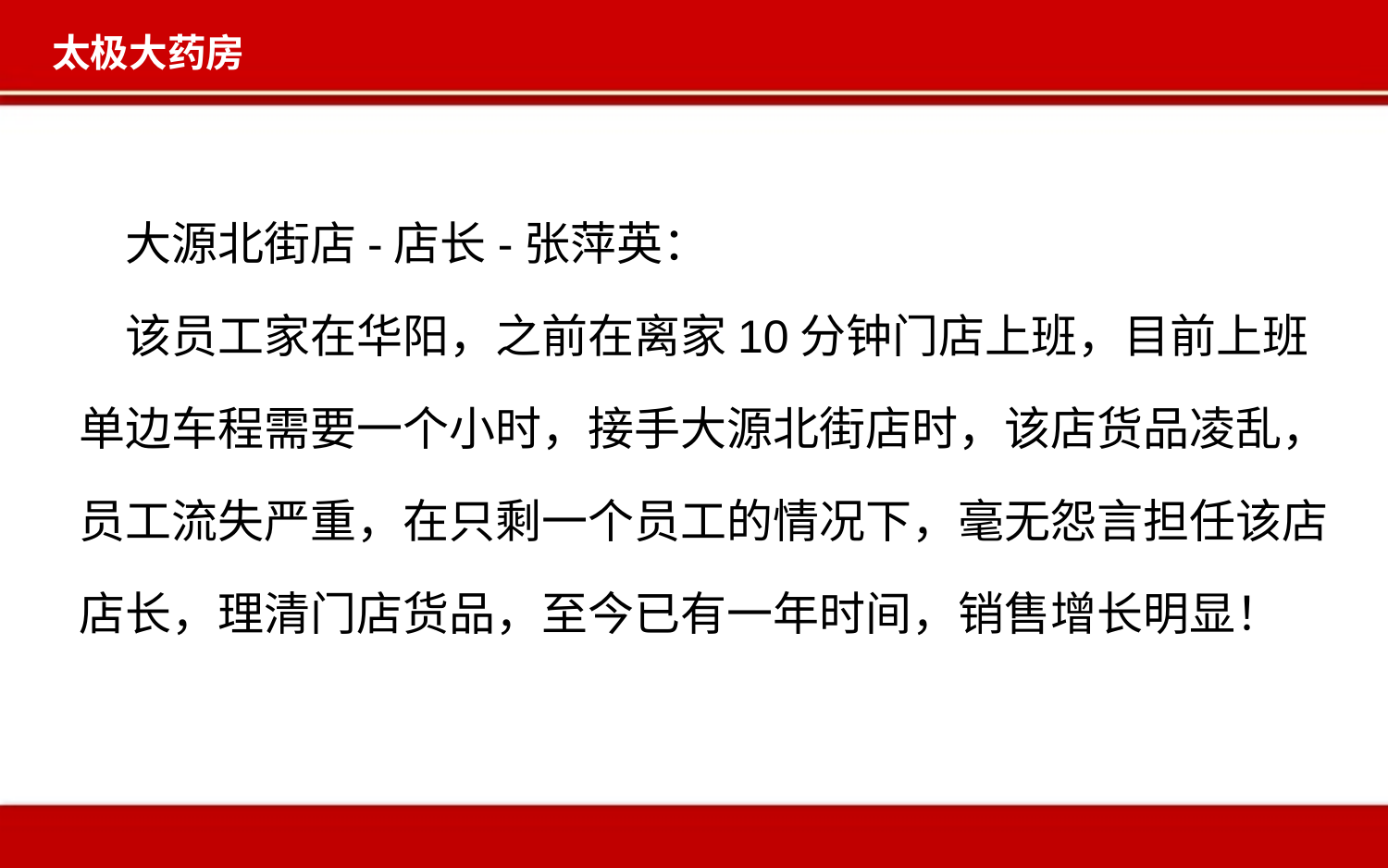

太极大药房
大源北街店-店长-张萍英：
该员工家在华阳，之前在离家10分钟门店上班，目前上班单边车程需要一个小时，接手大源北街店时，该店货品凌乱，员工流失严重，在只剩一个员工的情况下，毫无怨言担任该店店长，理清门店货品，至今已有一年时间，销售增长明显！